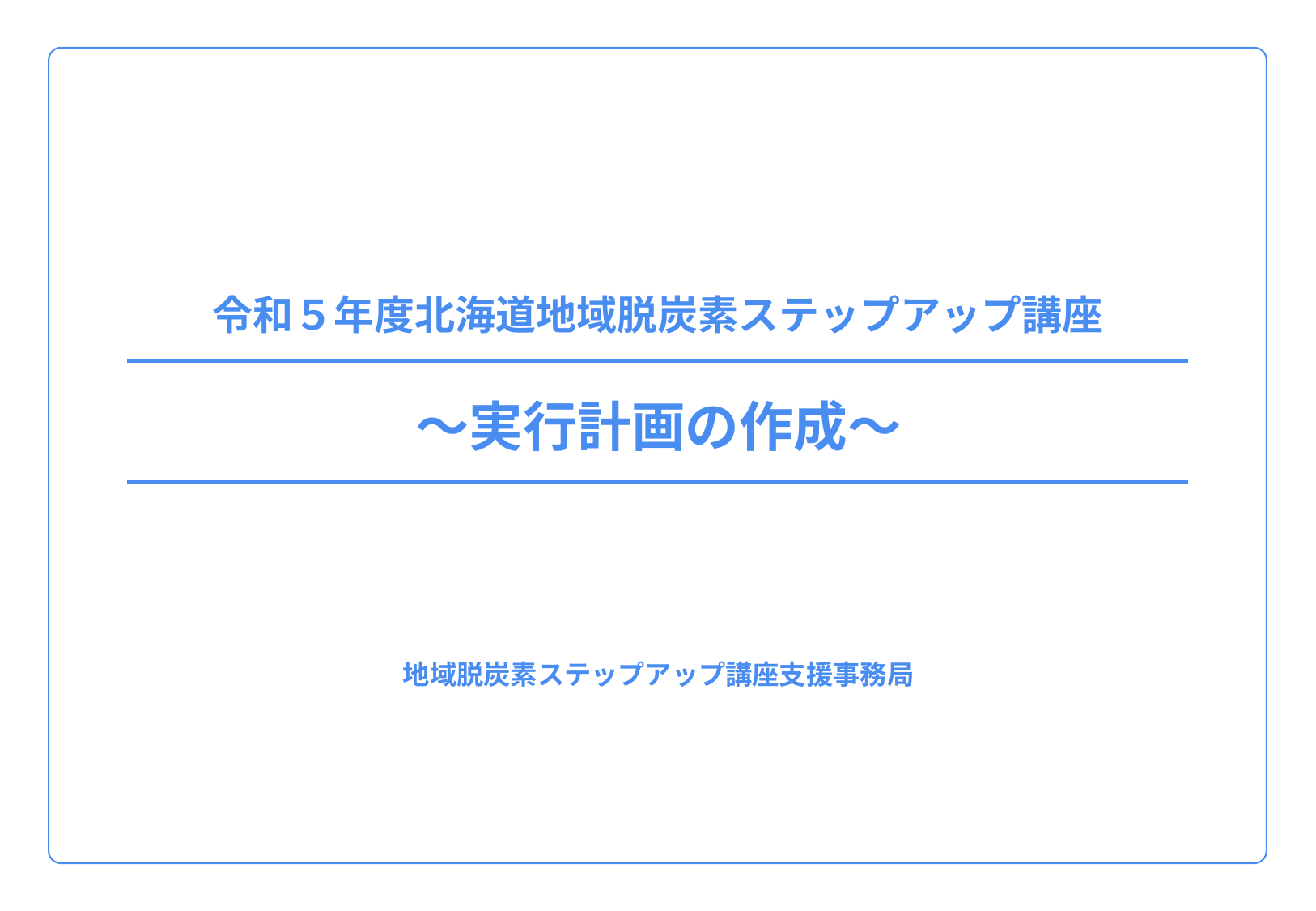

# 令和５年度北海道地域脱炭素ステップアップ講座
～実行計画の作成～
地域脱炭素ステップアップ講座支援事務局